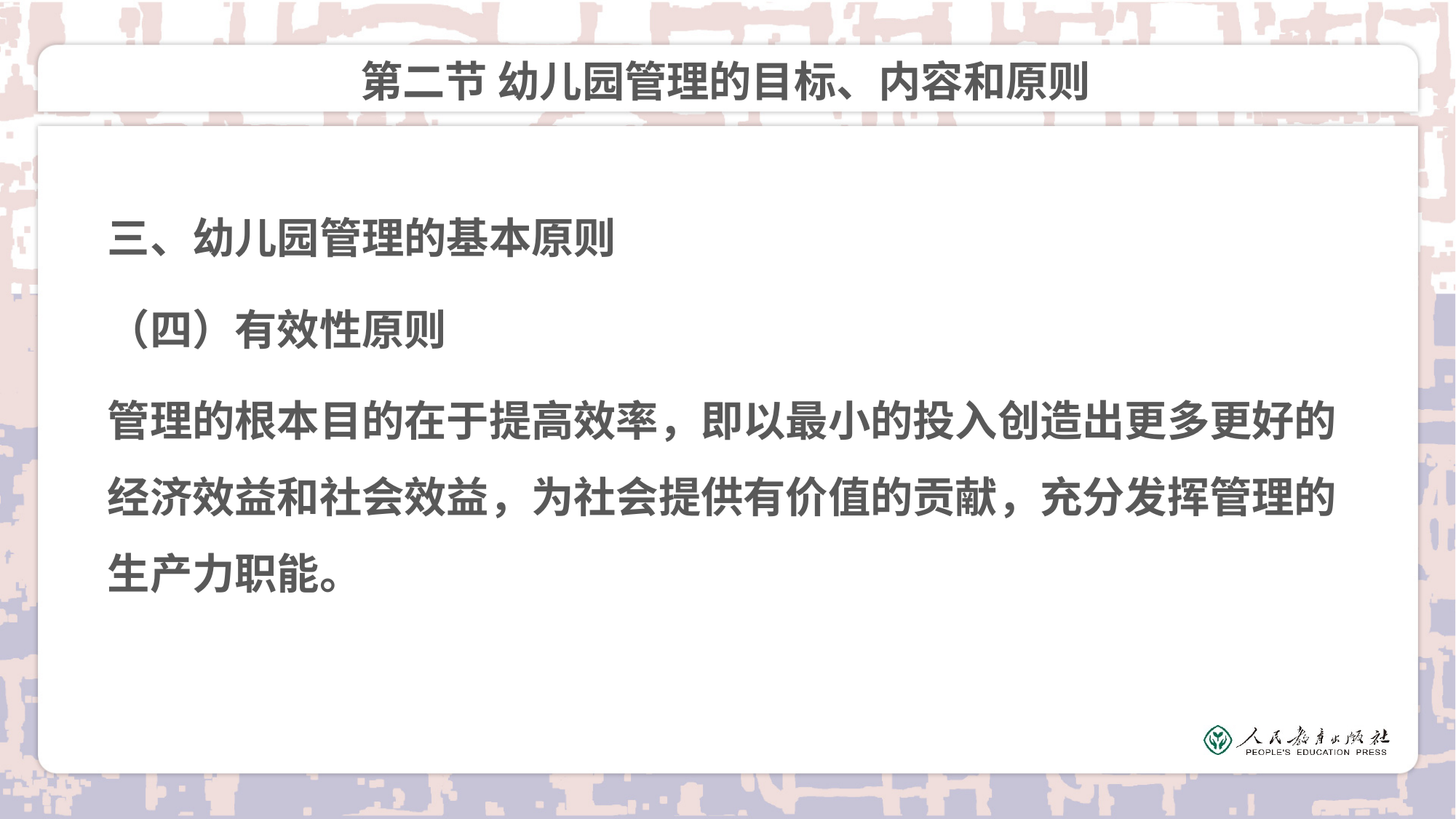

# 第二节 幼儿园管理的目标、内容和原则
三、幼儿园管理的基本原则
（四）有效性原则
管理的根本目的在于提高效率，即以最小的投入创造出更多更好的经济效益和社会效益，为社会提供有价值的贡献，充分发挥管理的生产力职能。